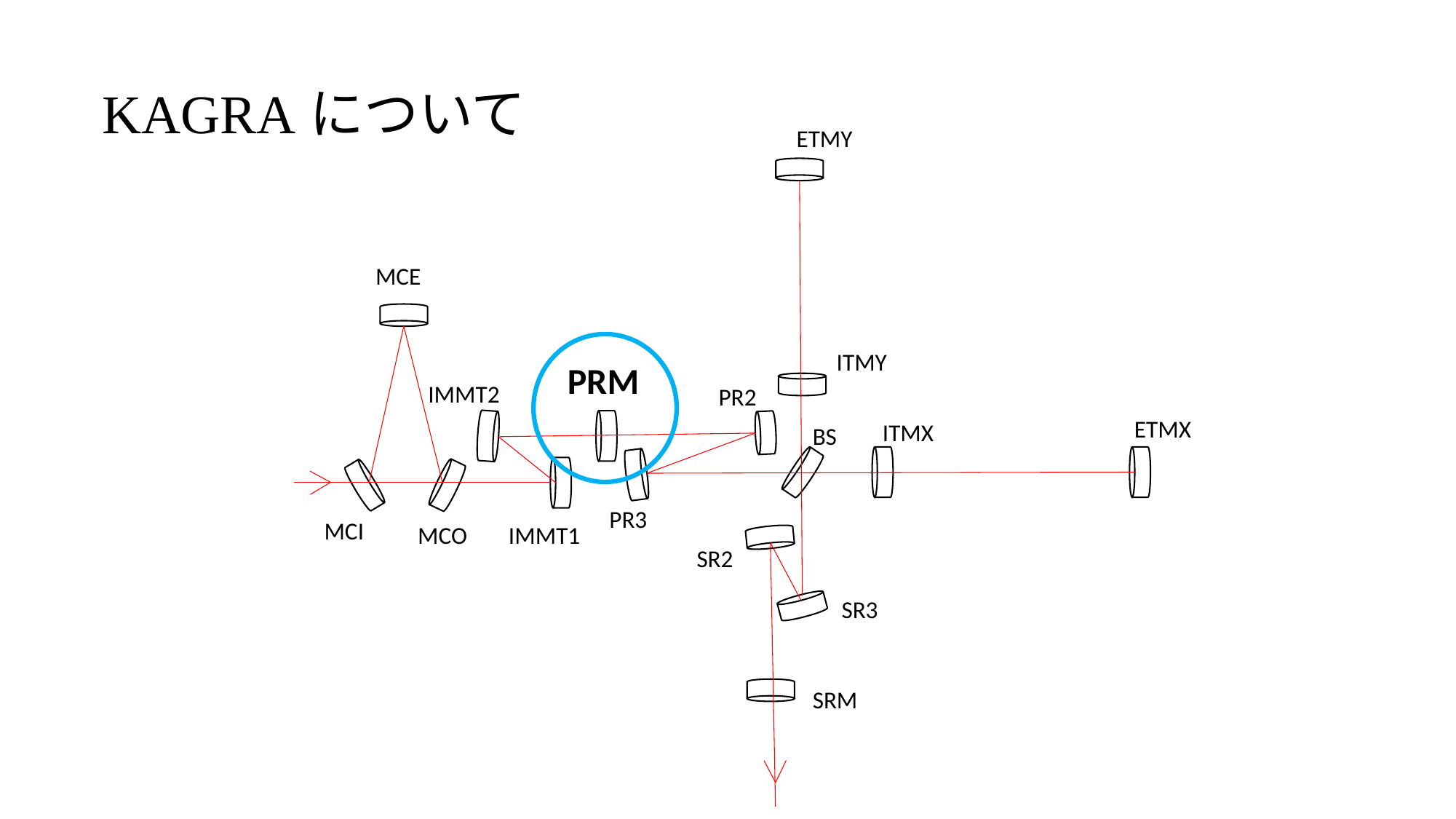

KAGRAについて
ETMY

MCE
ITMY
PRM
IMMT2
PR2
ETMX
ITMX
BS
PR3
MCI
IMMT1
MCO
SR2
SR3
SRM